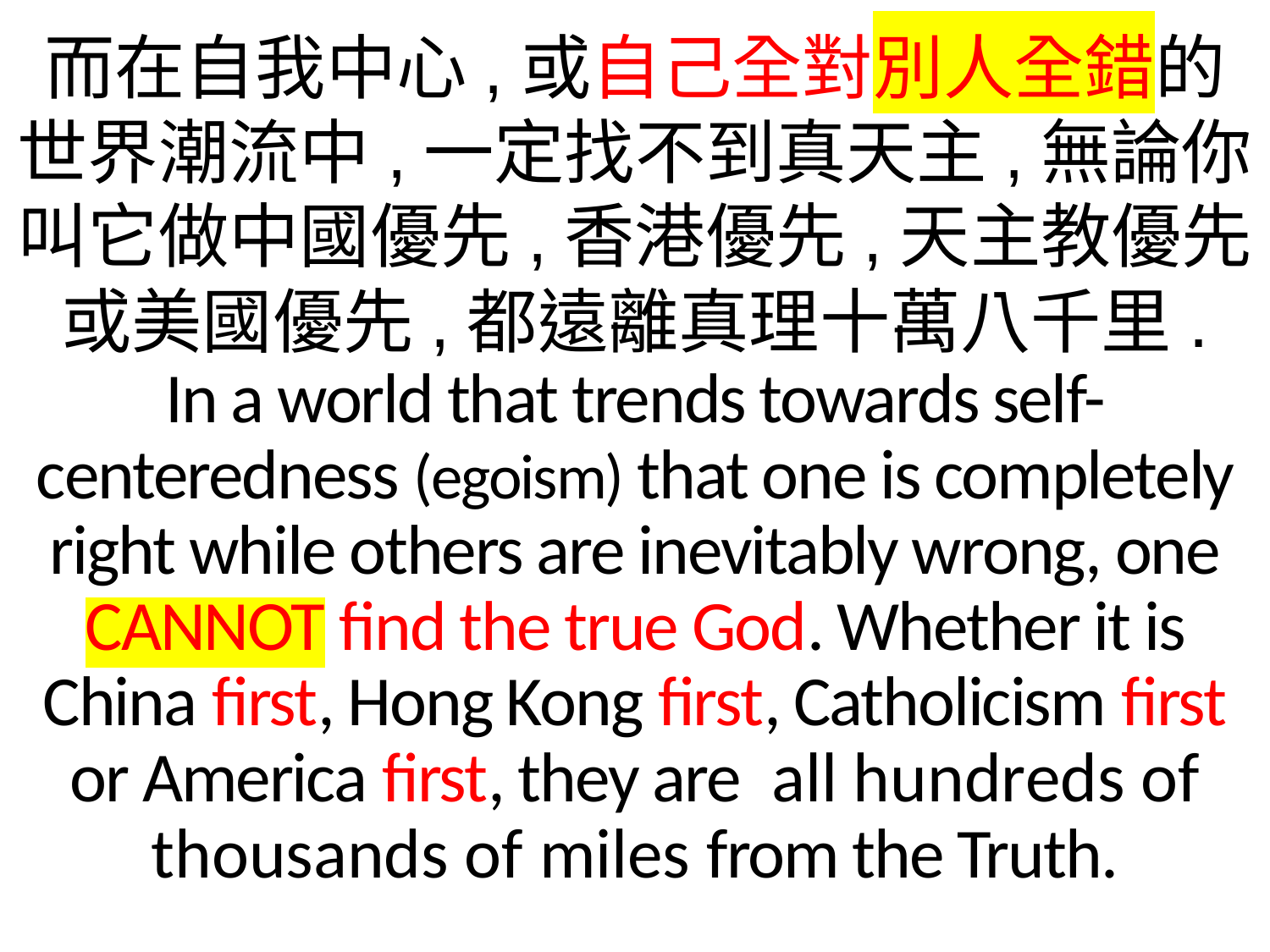

而在自我中心,或自己全對別人全錯的世界潮流中,一定找不到真天主,無論你叫它做中國優先,香港優先,天主教優先
或美國優先,都遠離真理十萬八千里.
In a world that trends towards self-centeredness (egoism) that one is completely right while others are inevitably wrong, one CANNOT find the true God. Whether it is China first, Hong Kong first, Catholicism first or America first, they are  all hundreds of thousands of miles from the Truth.